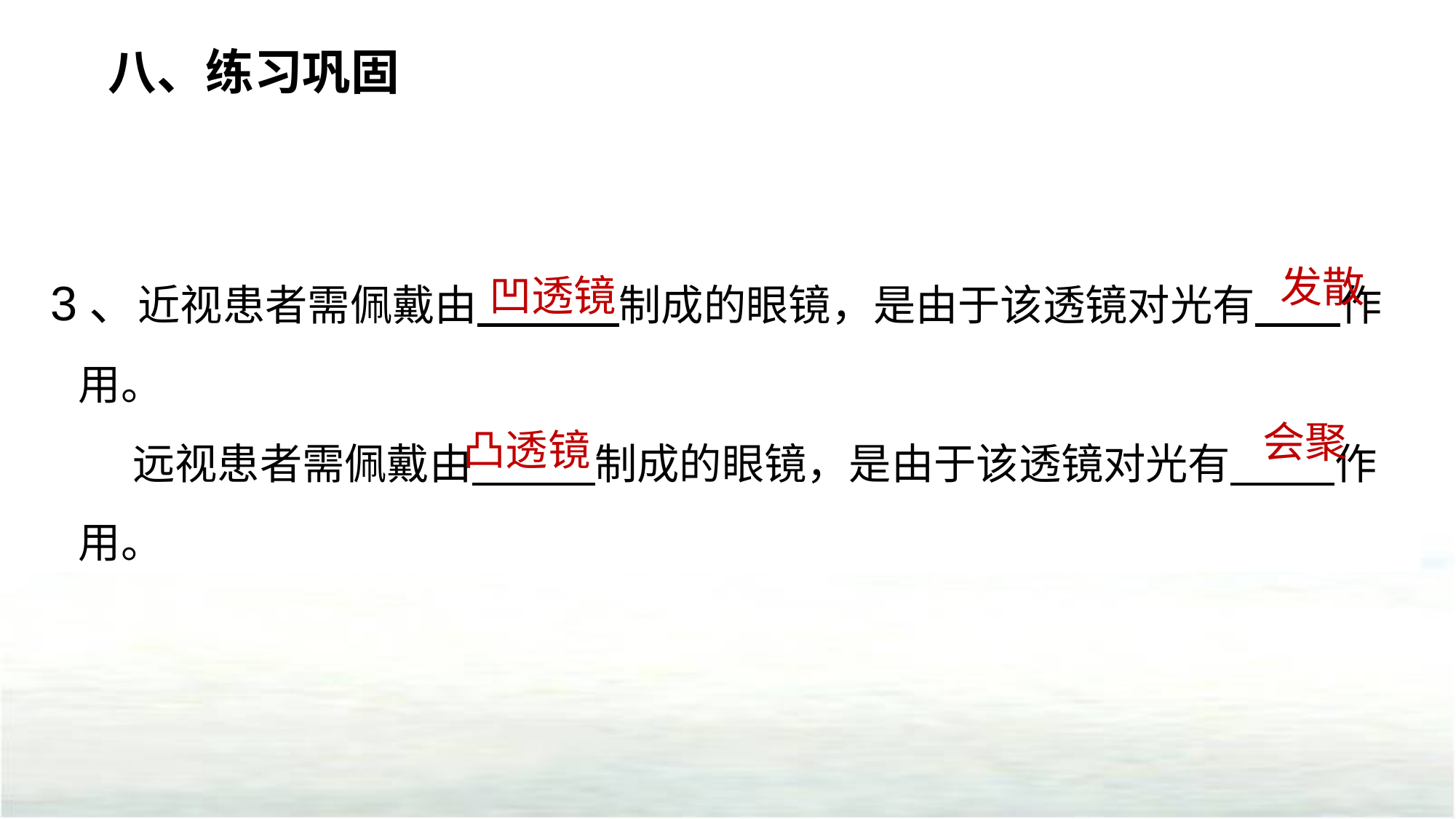

八、练习巩固
 3、近视患者需佩戴由               制成的眼镜，是由于该透镜对光有         作用。
         远视患者需佩戴由             制成的眼镜，是由于该透镜对光有           作用。
发散
凹透镜
会聚
凸透镜